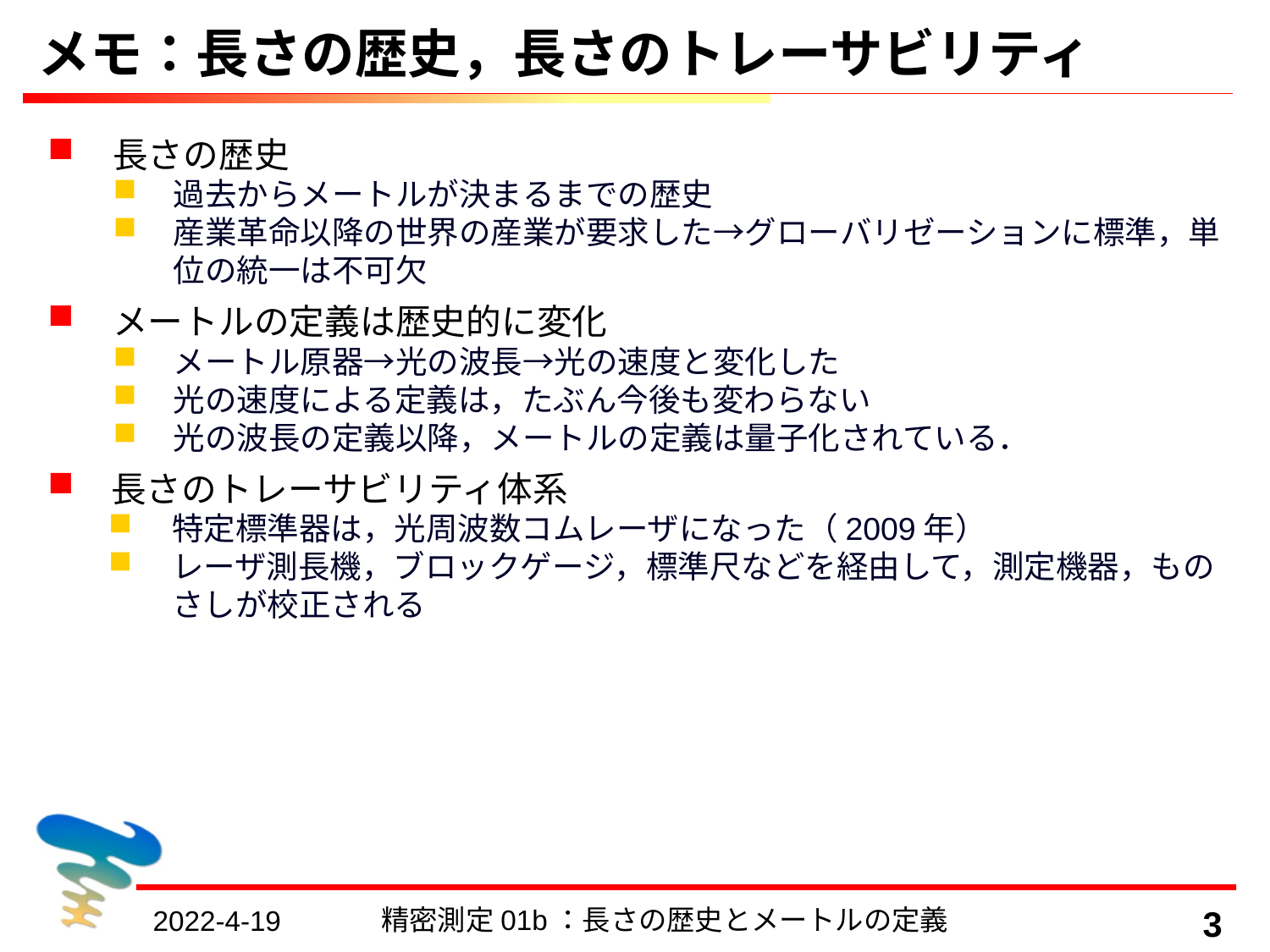

# メモ：長さの歴史，長さのトレーサビリティ
長さの歴史
過去からメートルが決まるまでの歴史
産業革命以降の世界の産業が要求した→グローバリゼーションに標準，単位の統一は不可欠
メートルの定義は歴史的に変化
メートル原器→光の波長→光の速度と変化した
光の速度による定義は，たぶん今後も変わらない
光の波長の定義以降，メートルの定義は量子化されている．
長さのトレーサビリティ体系
特定標準器は，光周波数コムレーザになった（2009年）
レーザ測長機，ブロックゲージ，標準尺などを経由して，測定機器，ものさしが校正される
精密測定01b：長さの歴史とメートルの定義
3
2022-4-19